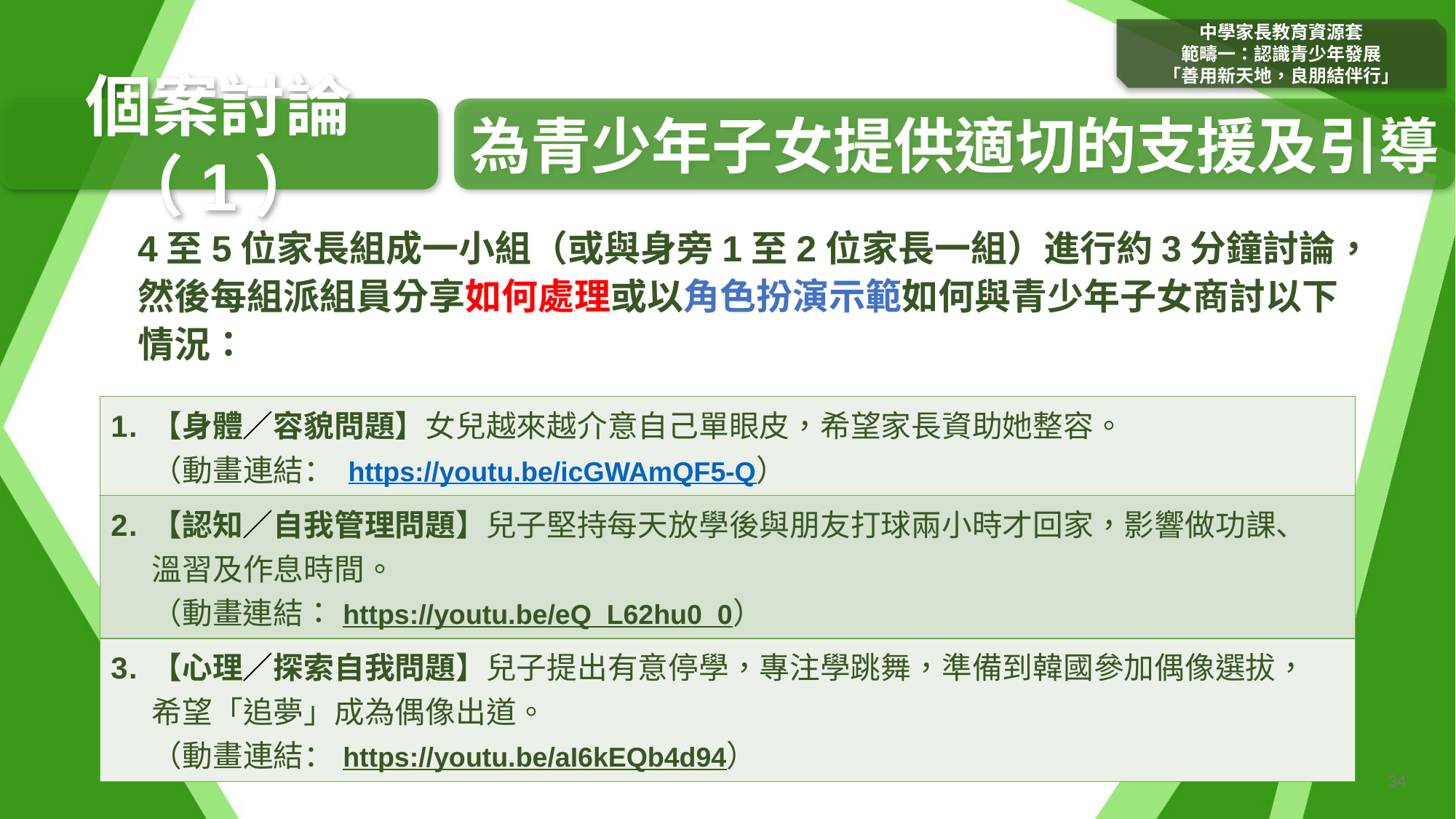

中學家長教育資源套
範疇一：認識青少年發展
「善用新天地，良朋結伴行」
個案討論（1）
為青少年子女提供適切的支援及引導
4至5位家長組成一小組（或與身旁1至2位家長一組）進行約3分鐘討論，然後每組派組員分享如何處理或以角色扮演示範如何與青少年子女商討以下情況：
| 【身體／容貌問題】女兒越來越介意自己單眼皮，希望家長資助她整容。 （動畫連結： https://youtu.be/icGWAmQF5-Q） |
| --- |
| 【認知／自我管理問題】兒子堅持每天放學後與朋友打球兩小時才回家，影響做功課、 溫習及作息時間。 （動畫連結：https://youtu.be/eQ\_L62hu0\_0） |
| 【心理／探索自我問題】兒子提出有意停學，專注學跳舞，準備到韓國參加偶像選拔， 希望「追夢」成為偶像出道。 （動畫連結：https://youtu.be/aI6kEQb4d94） |
34